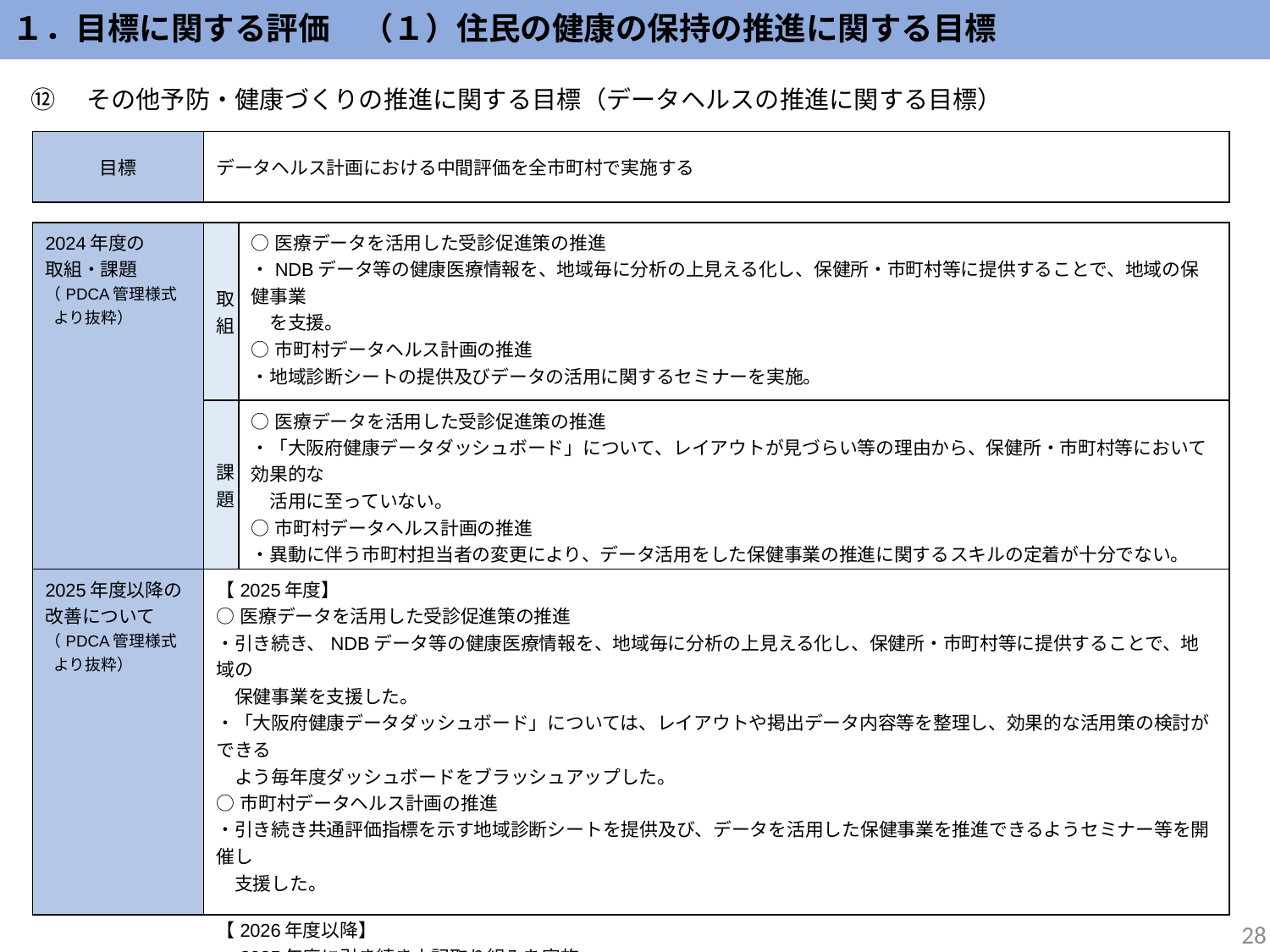

１．目標に関する評価　（１）住民の健康の保持の推進に関する目標
⑫　その他予防・健康づくりの推進に関する目標（データヘルスの推進に関する目標）
| 目標 | データヘルス計画における中間評価を全市町村で実施する |
| --- | --- |
| 2024年度の 取組・課題 （PDCA管理様式 より抜粋） | 取組 | ○医療データを活用した受診促進策の推進 ・NDBデータ等の健康医療情報を、地域毎に分析の上見える化し、保健所・市町村等に提供することで、地域の保健事業　 　を支援。 ○市町村データヘルス計画の推進 ・地域診断シートの提供及びデータの活用に関するセミナーを実施。 |
| --- | --- | --- |
|  | 課題 | ○医療データを活用した受診促進策の推進 ・「大阪府健康データダッシュボード」について、レイアウトが見づらい等の理由から、保健所・市町村等において効果的な 　活用に至っていない。 ○市町村データヘルス計画の推進 ・異動に伴う市町村担当者の変更により、データ活用をした保健事業の推進に関するスキルの定着が十分でない。 |
| 2025年度以降の改善について （PDCA管理様式 より抜粋） | 【2025年度】 ○医療データを活用した受診促進策の推進 ・引き続き、NDBデータ等の健康医療情報を、地域毎に分析の上見える化し、保健所・市町村等に提供することで、地域の 　保健事業を支援した。 ・「大阪府健康データダッシュボード」については、レイアウトや掲出データ内容等を整理し、効果的な活用策の検討ができる 　よう毎年度ダッシュボードをブラッシュアップした。 ○市町村データヘルス計画の推進 ・引き続き共通評価指標を示す地域診断シートを提供及び、データを活用した保健事業を推進できるようセミナー等を開催し 　支援した。 【2026年度以降】 ・2025年度に引き続き上記取り組みを実施 |  |
28